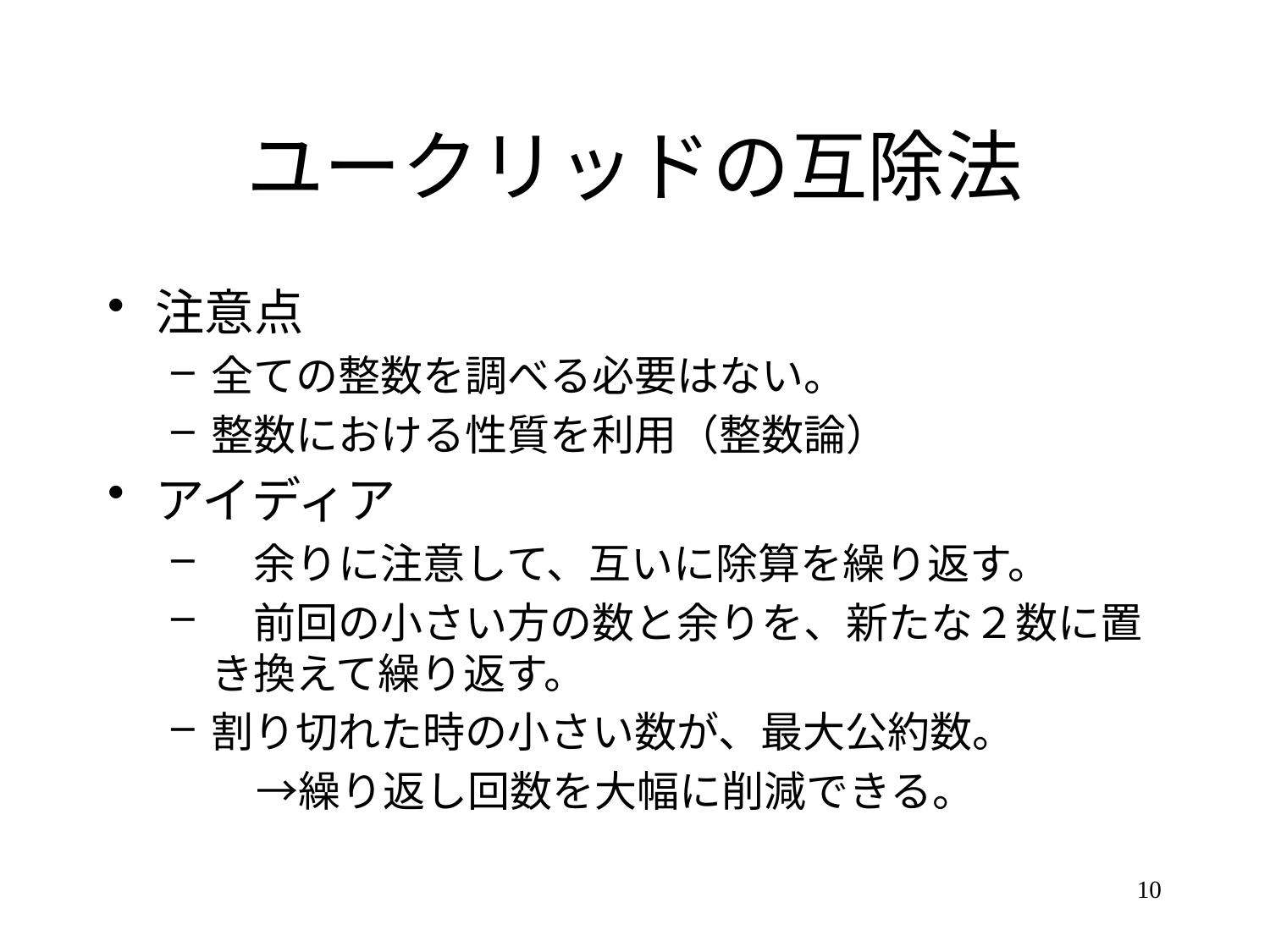

# ユークリッドの互除法
注意点
全ての整数を調べる必要はない。
整数における性質を利用（整数論）
アイディア
　余りに注意して、互いに除算を繰り返す。
　前回の小さい方の数と余りを、新たな２数に置き換えて繰り返す。
割り切れた時の小さい数が、最大公約数。
　　→繰り返し回数を大幅に削減できる。
10